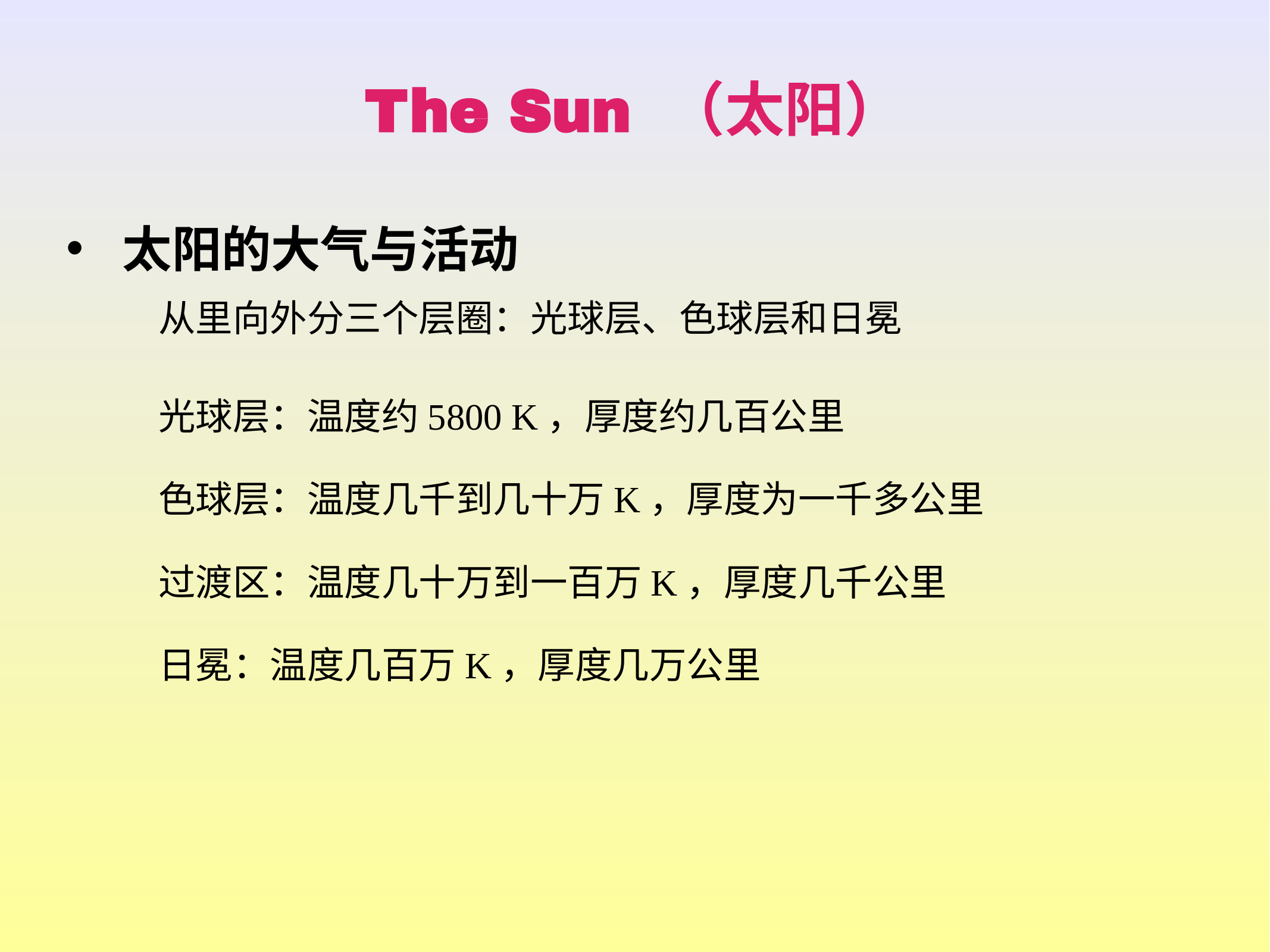

The Sun （太阳）
太阳的大气与活动

从里向外分三个层圈：光球层、色球层和日冕
光球层：温度约5800 K，厚度约几百公里

色球层：温度几千到几十万K，厚度为一千多公里

过渡区：温度几十万到一百万K，厚度几千公里

日冕：温度几百万K，厚度几万公里